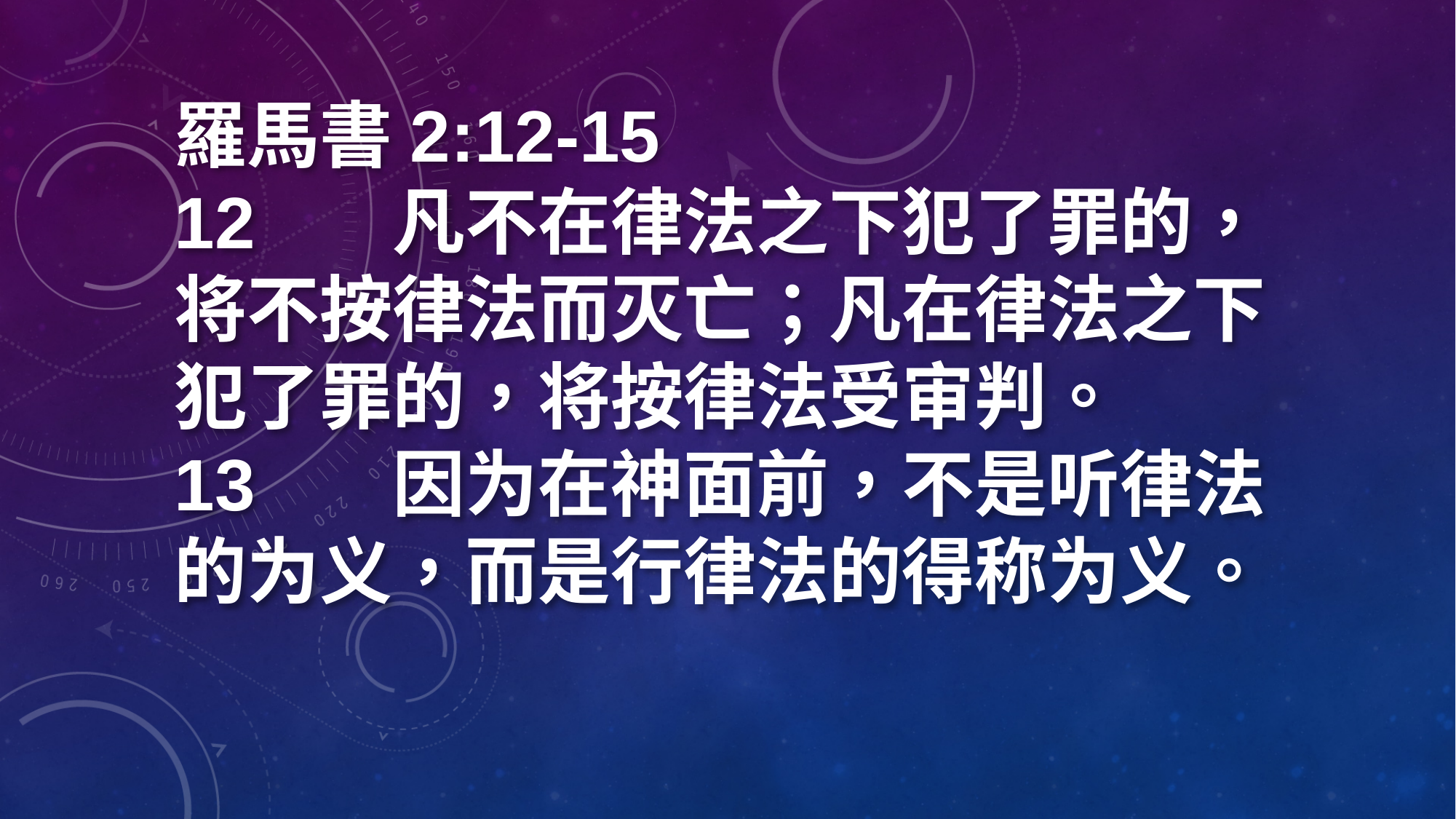

羅馬書2:12-15
12	 	凡不在律法之下犯了罪的，将不按律法而灭亡；凡在律法之下犯了罪的，将按律法受审判。
13	 	因为在神面前，不是听律法的为义，而是行律法的得称为义。